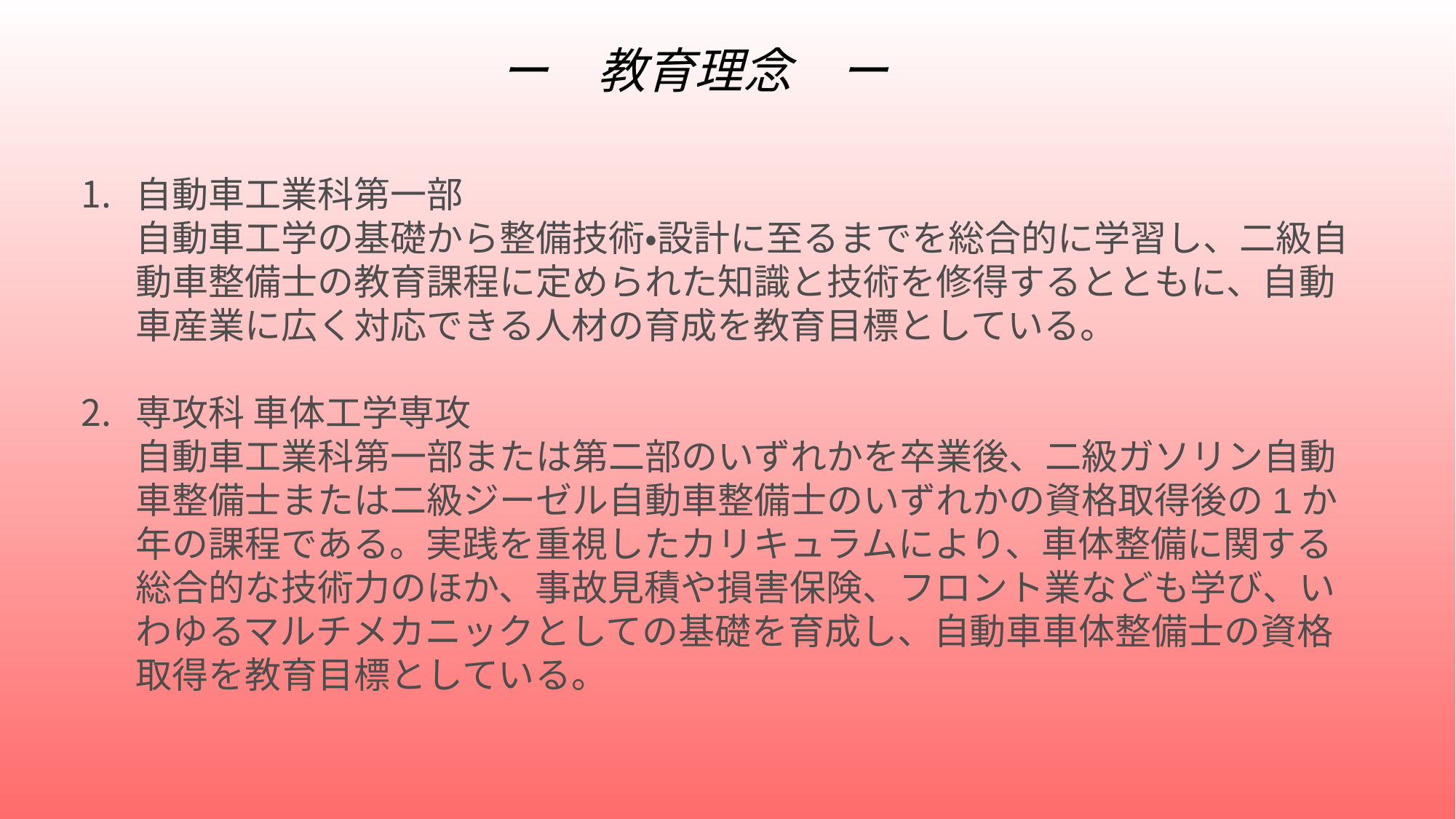

ー　教育理念　ー
自動車工業科第一部
自動車工学の基礎から整備技術・設計に至るまでを総合的に学習し、二級自動車整備士の教育課程に定められた知識と技術を修得するとともに、自動車産業に広く対応できる人材の育成を教育目標としている。

専攻科 車体工学専攻
自動車工業科第一部または第二部のいずれかを卒業後、二級ガソリン自動車整備士または二級ジーゼル自動車整備士のいずれかの資格取得後の1か年の課程である。実践を重視したカリキュラムにより、車体整備に関する総合的な技術力のほか、事故見積や損害保険、フロント業なども学び、いわゆるマルチメカニックとしての基礎を育成し、自動車車体整備士の資格取得を教育目標としている。